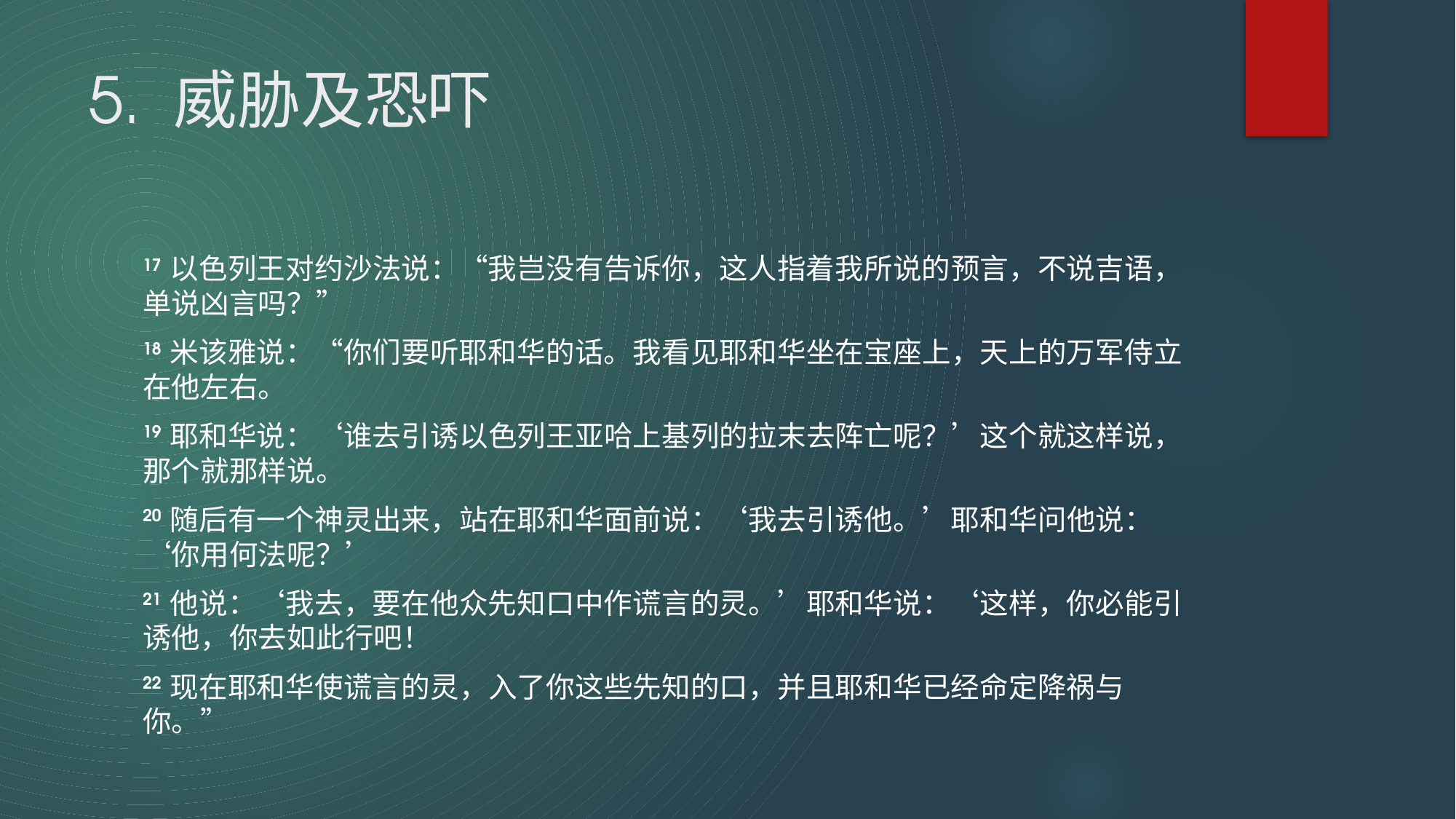

# 5. 威胁及恐吓
17 以色列王对约沙法说：“我岂没有告诉你，这人指着我所说的预言，不说吉语，单说凶言吗？”
18 米该雅说：“你们要听耶和华的话。我看见耶和华坐在宝座上，天上的万军侍立在他左右。
19 耶和华说：‘谁去引诱以色列王亚哈上基列的拉末去阵亡呢？’这个就这样说，那个就那样说。
20 随后有一个神灵出来，站在耶和华面前说：‘我去引诱他。’耶和华问他说：‘你用何法呢？’
21 他说：‘我去，要在他众先知口中作谎言的灵。’耶和华说：‘这样，你必能引诱他，你去如此行吧！
22 现在耶和华使谎言的灵，入了你这些先知的口，并且耶和华已经命定降祸与你。”